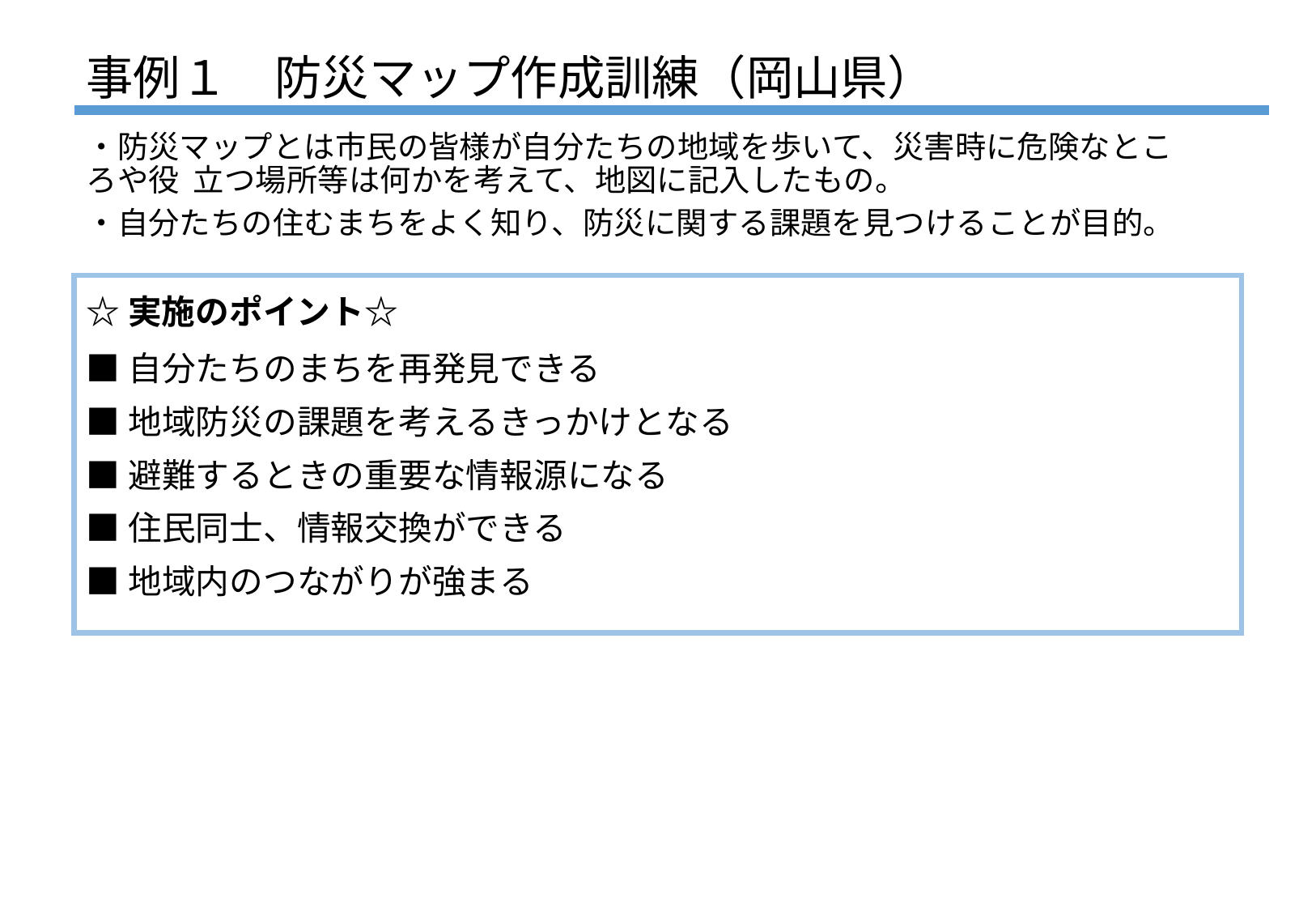

# 事例１　防災マップ作成訓練（岡山県）
・防災マップとは市民の皆様が自分たちの地域を歩いて、災害時に危険なところや役  立つ場所等は何かを考えて、地図に記入したもの。
・自分たちの住むまちをよく知り、防災に関する課題を見つけることが目的。

☆実施のポイント☆
■自分たちのまちを再発見できる
■地域防災の課題を考えるきっかけとなる
■避難するときの重要な情報源になる
■住民同士、情報交換ができる
■地域内のつながりが強まる